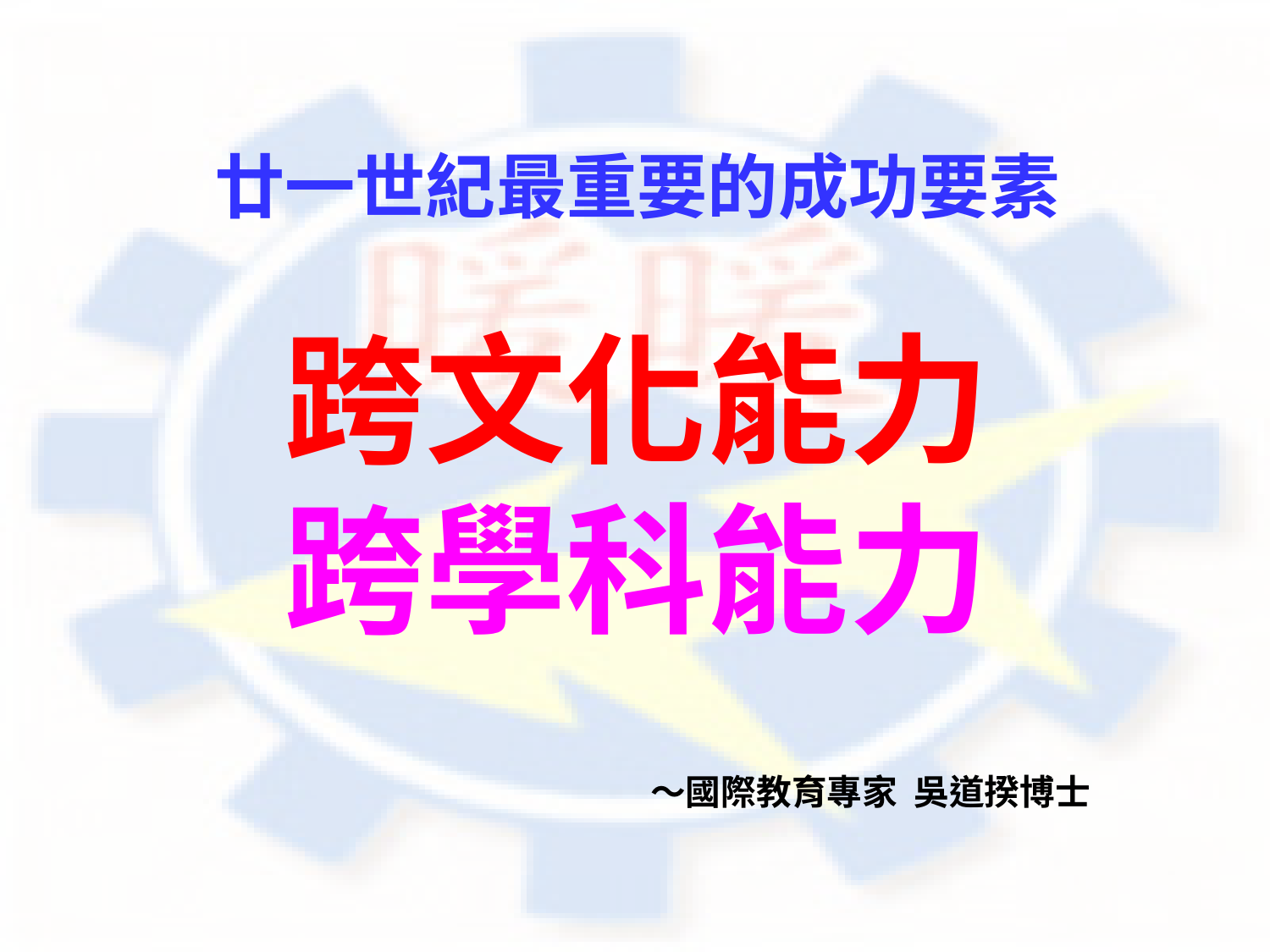

廿一世紀最重要的成功要素
跨文化能力
跨學科能力
                             ～國際教育專家  吳道揆博士